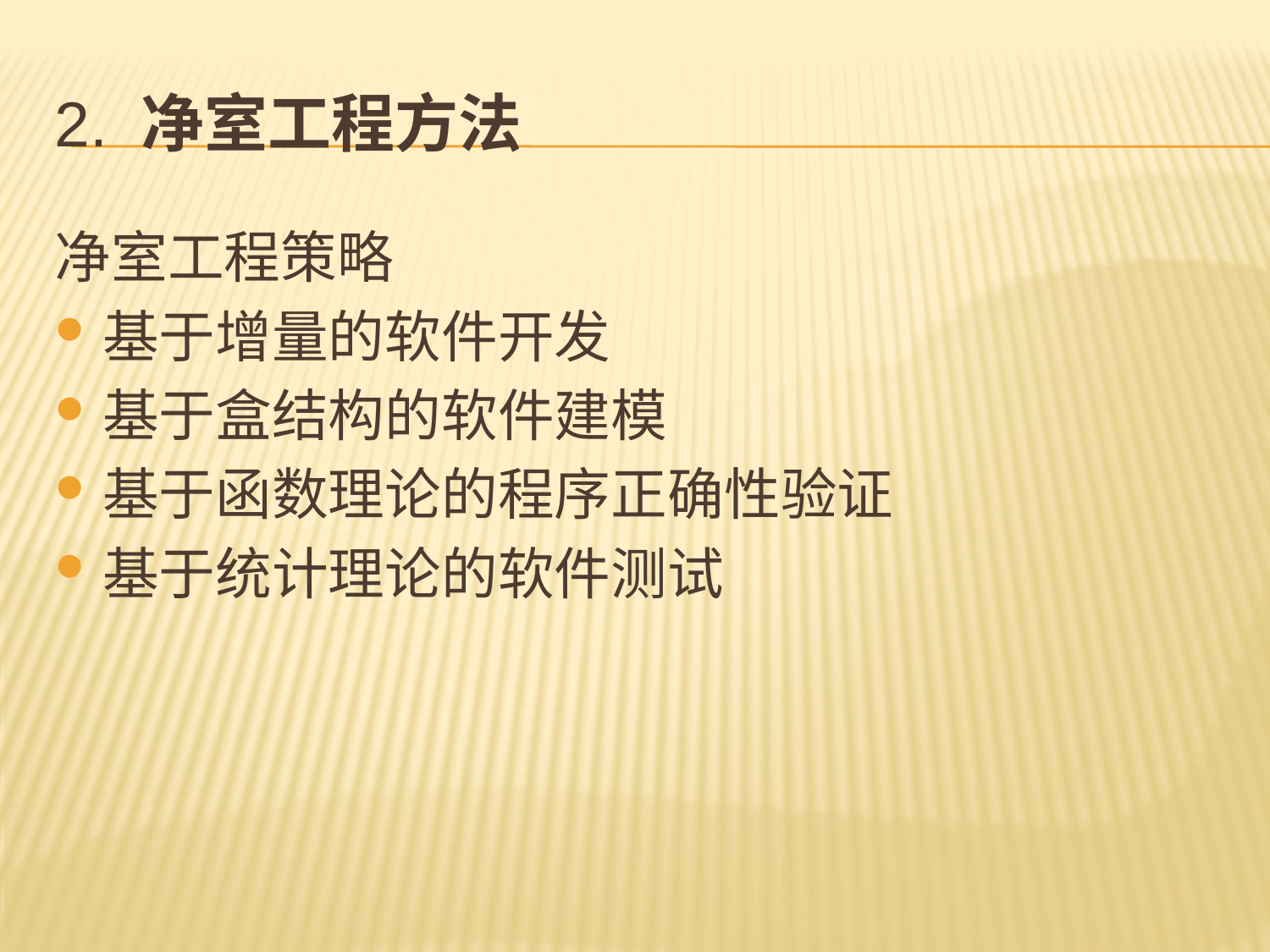

# 2. 净室工程方法
净室工程策略
基于增量的软件开发
基于盒结构的软件建模
基于函数理论的程序正确性验证
基于统计理论的软件测试